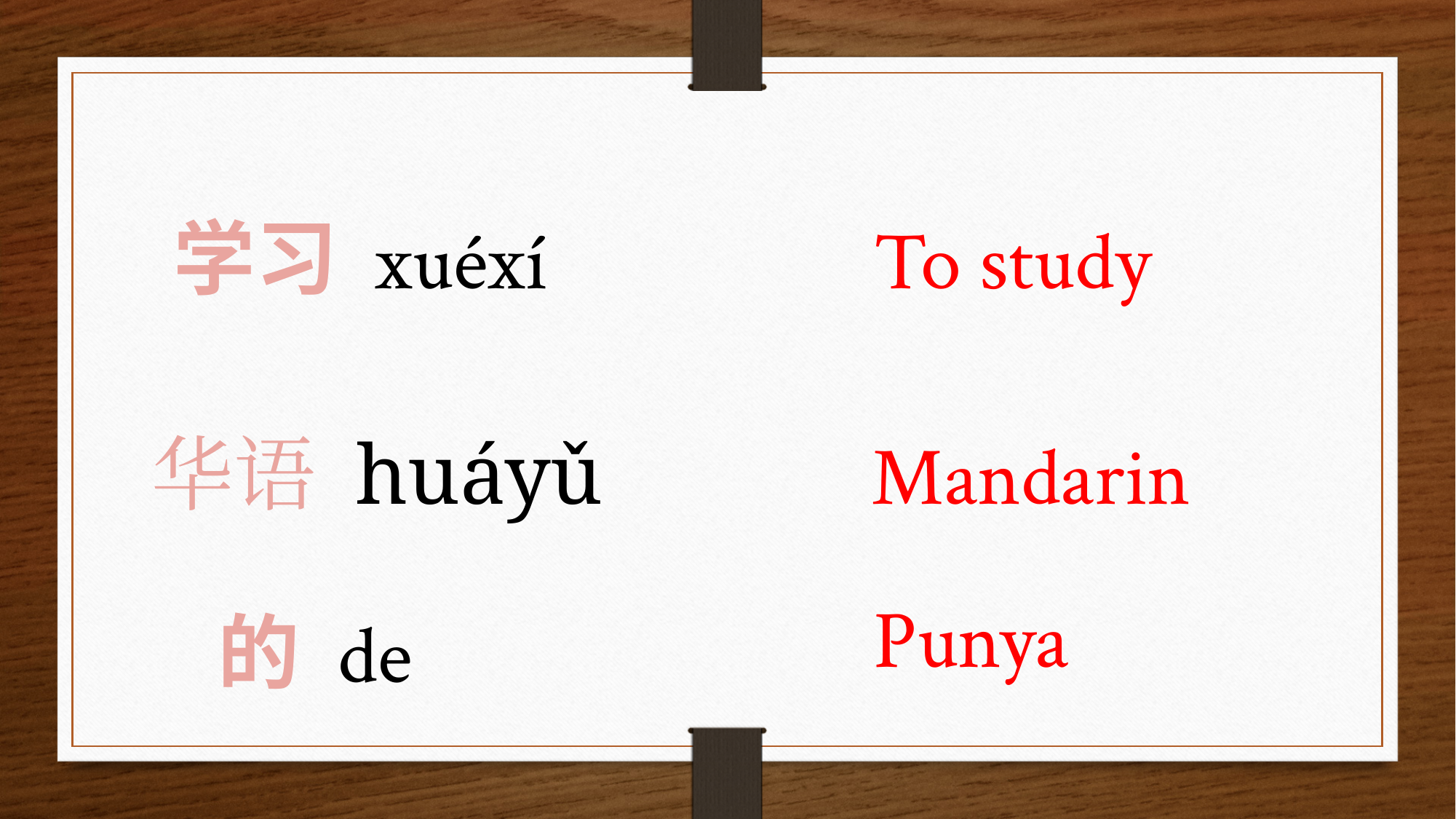

学习 xuéxí
To study
华语 huáyǔ
Mandarin
Punya
的 de